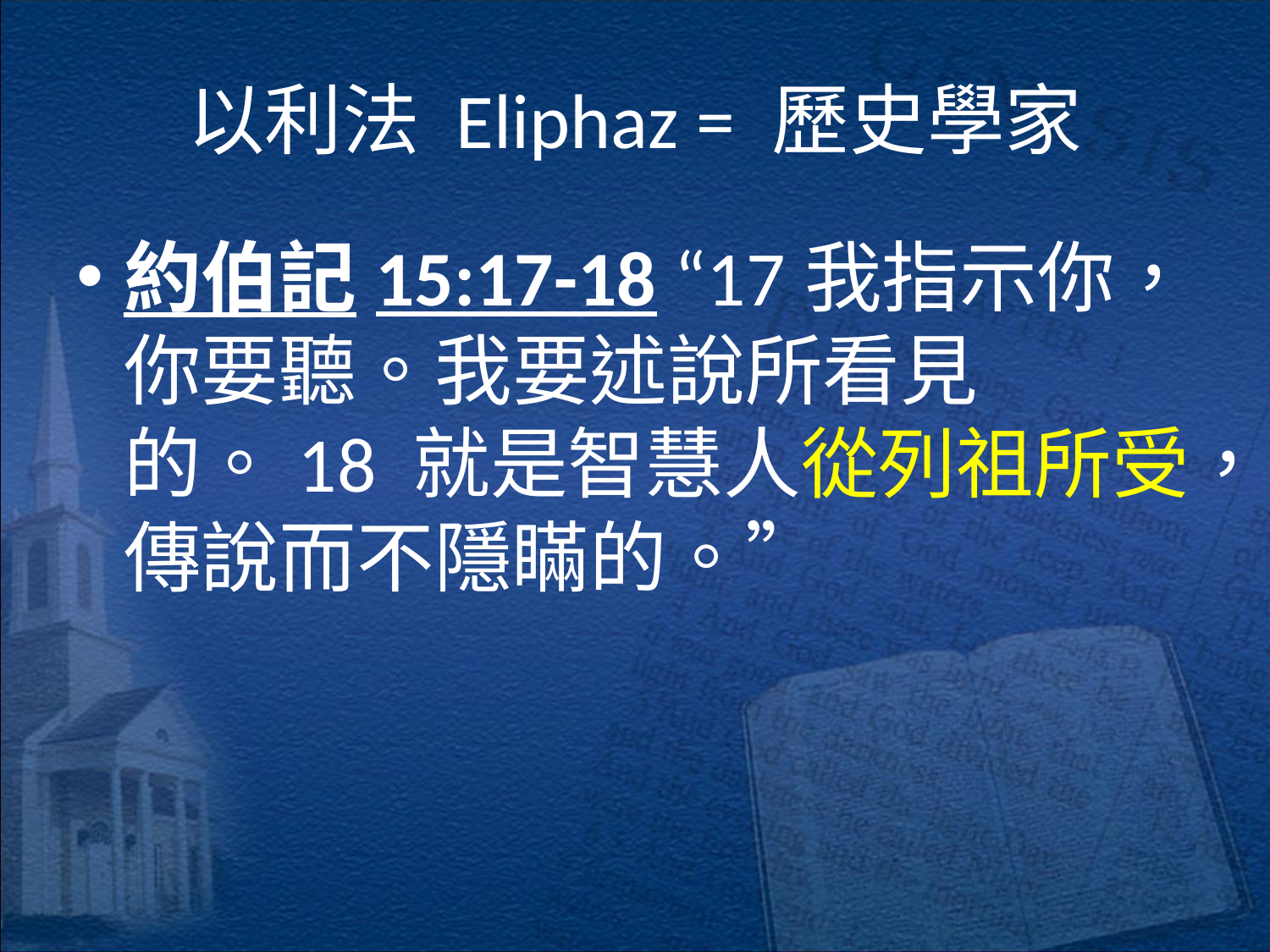

# 以利法 Eliphaz = 歷史學家
約伯記15:17-18 “17我指示你，你要聽。我要述說所看見的。18 就是智慧人從列祖所受，傳說而不隱瞞的。”